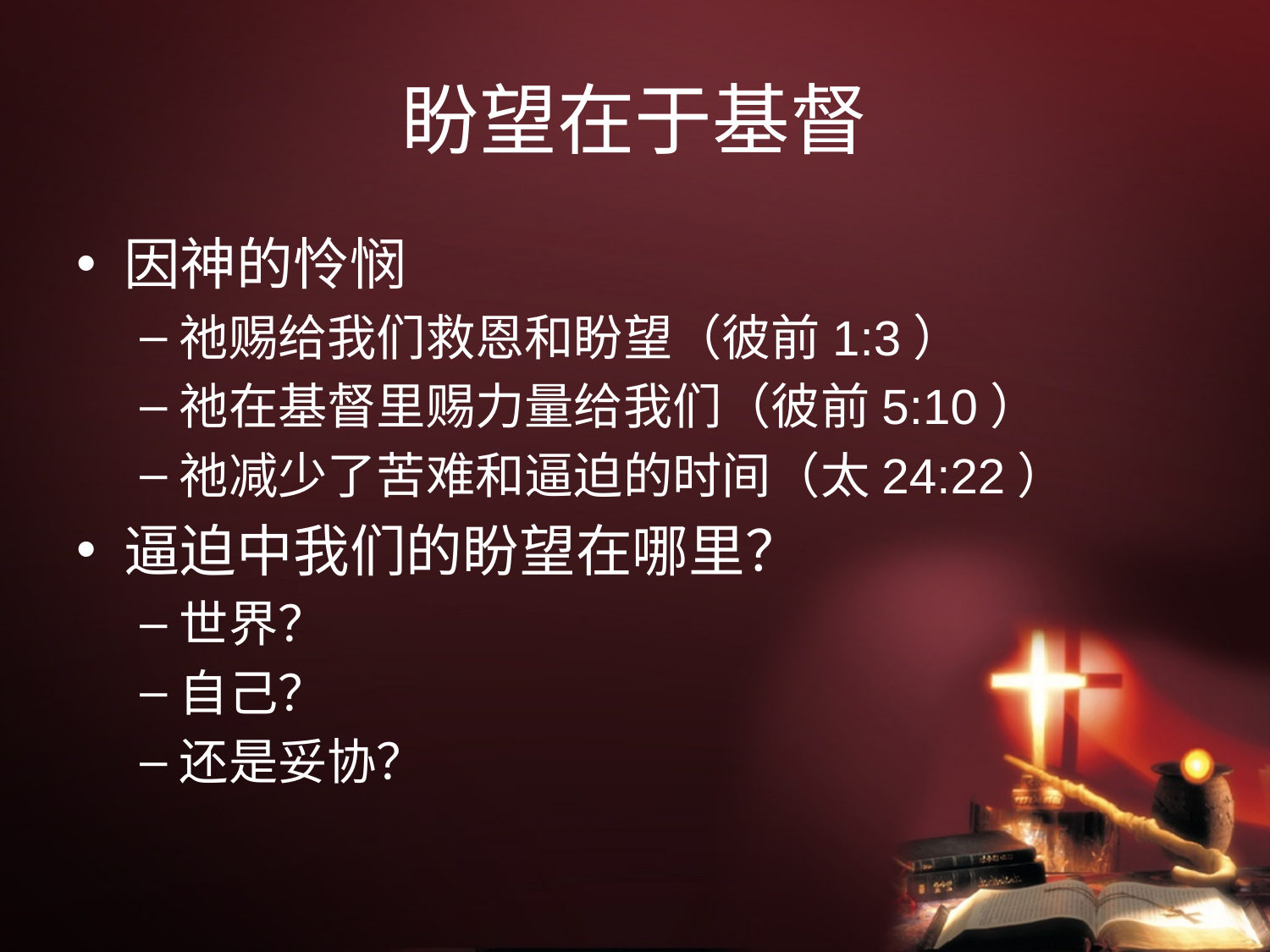

# 盼望在于基督
因神的怜悯
祂赐给我们救恩和盼望（彼前1:3）
祂在基督里赐力量给我们（彼前5:10）
祂减少了苦难和逼迫的时间（太24:22）
逼迫中我们的盼望在哪里？
世界？
自己？
还是妥协？